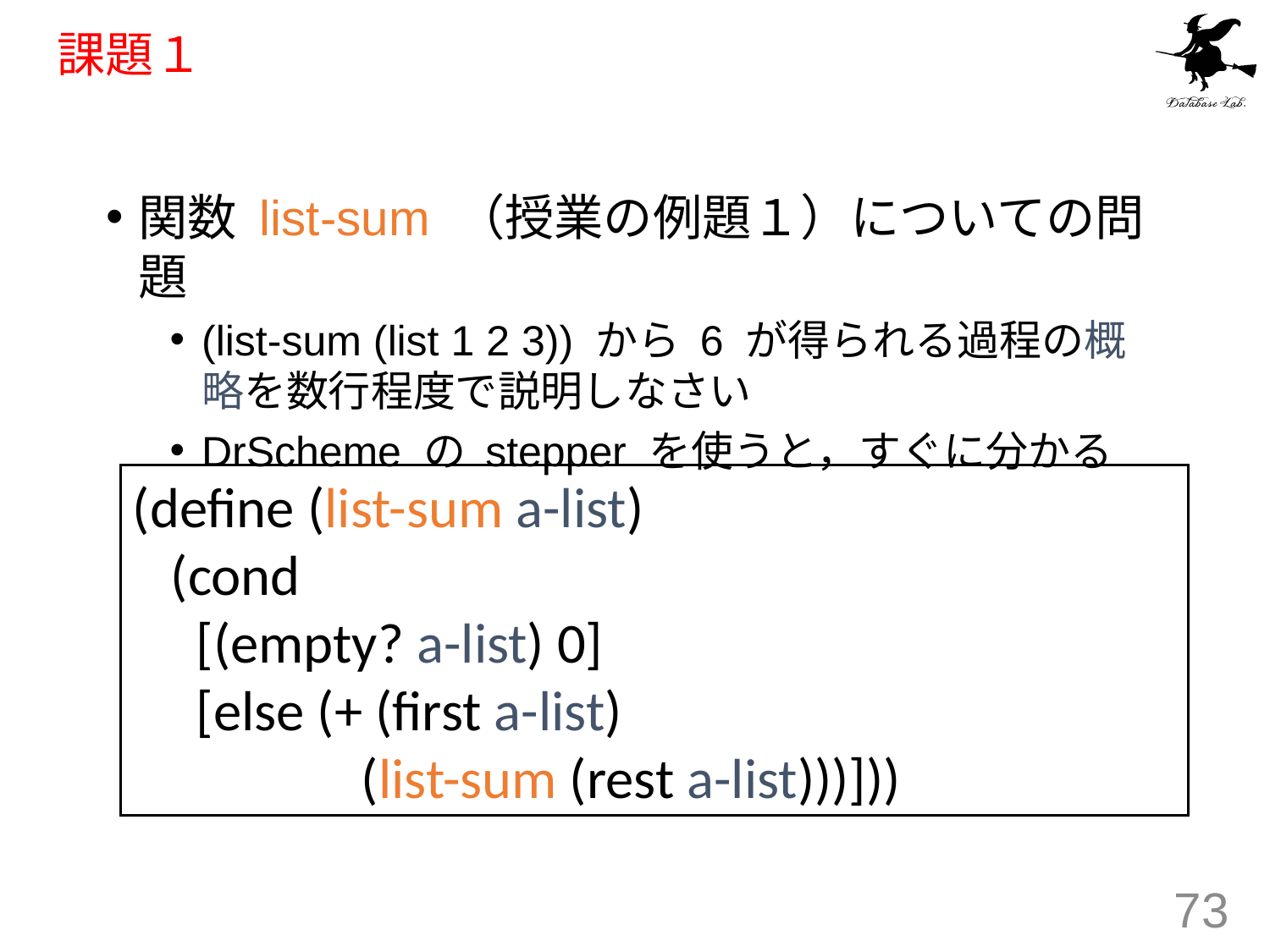

# 課題１
関数 list-sum （授業の例題１）についての問題
(list-sum (list 1 2 3)) から 6 が得られる過程の概略を数行程度で説明しなさい
DrScheme の stepper を使うと，すぐに分かる

(define (list-sum a-list)
   (cond
     [(empty? a-list) 0]
     [else (+ (first a-list)
                  (list-sum (rest a-list)))]))
73